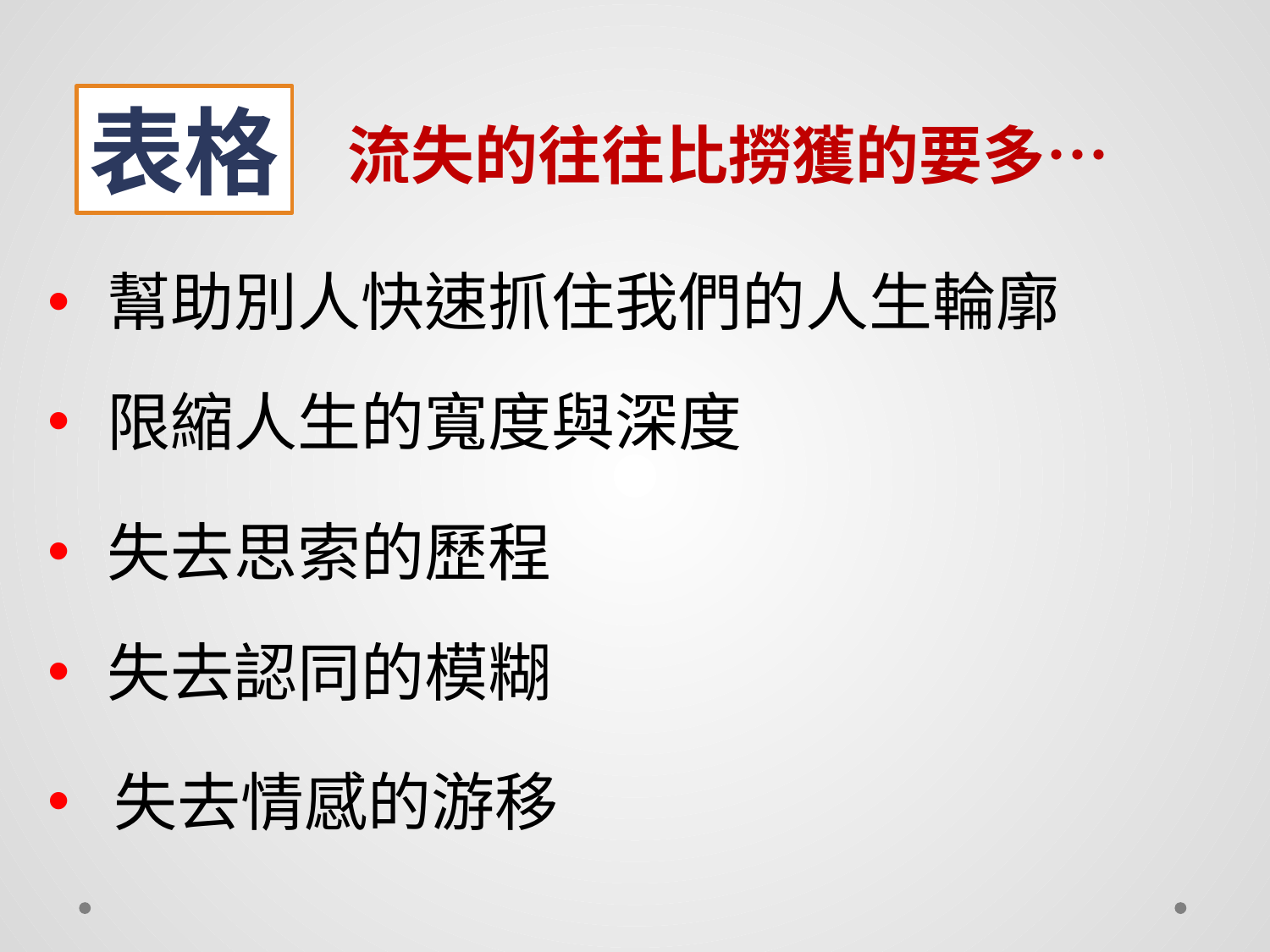

表格
流失的往往比撈獲的要多…
 幫助別人快速抓住我們的人生輪廓
 限縮人生的寬度與深度

 失去思索的歷程
 失去認同的模糊
   失去情感的游移